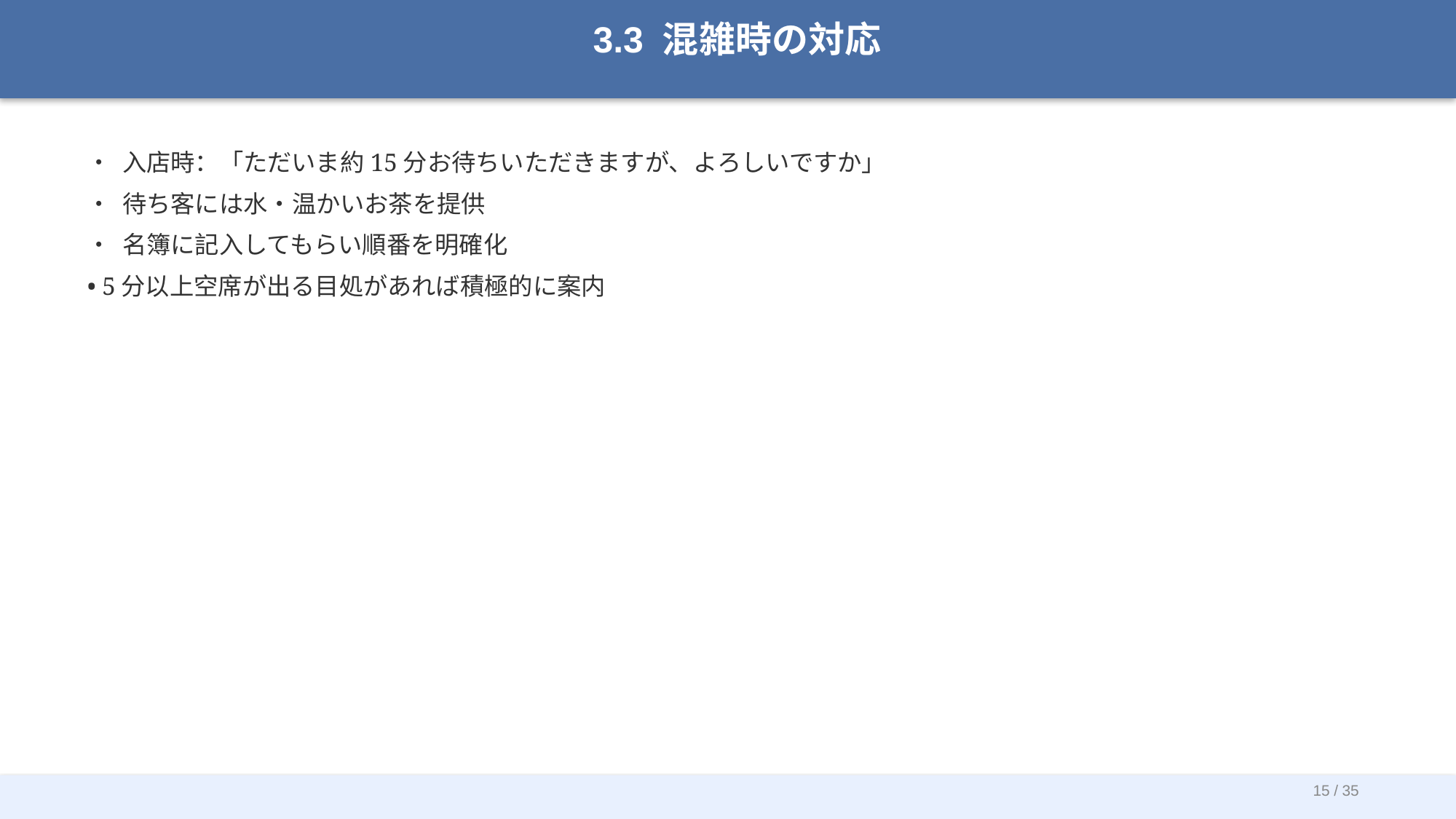

3.3 混雑時の対応
• 入店時：「ただいま約15分お待ちいただきますが、よろしいですか」
• 待ち客には水・温かいお茶を提供
• 名簿に記入してもらい順番を明確化
• 5分以上空席が出る目処があれば積極的に案内

15 / 35